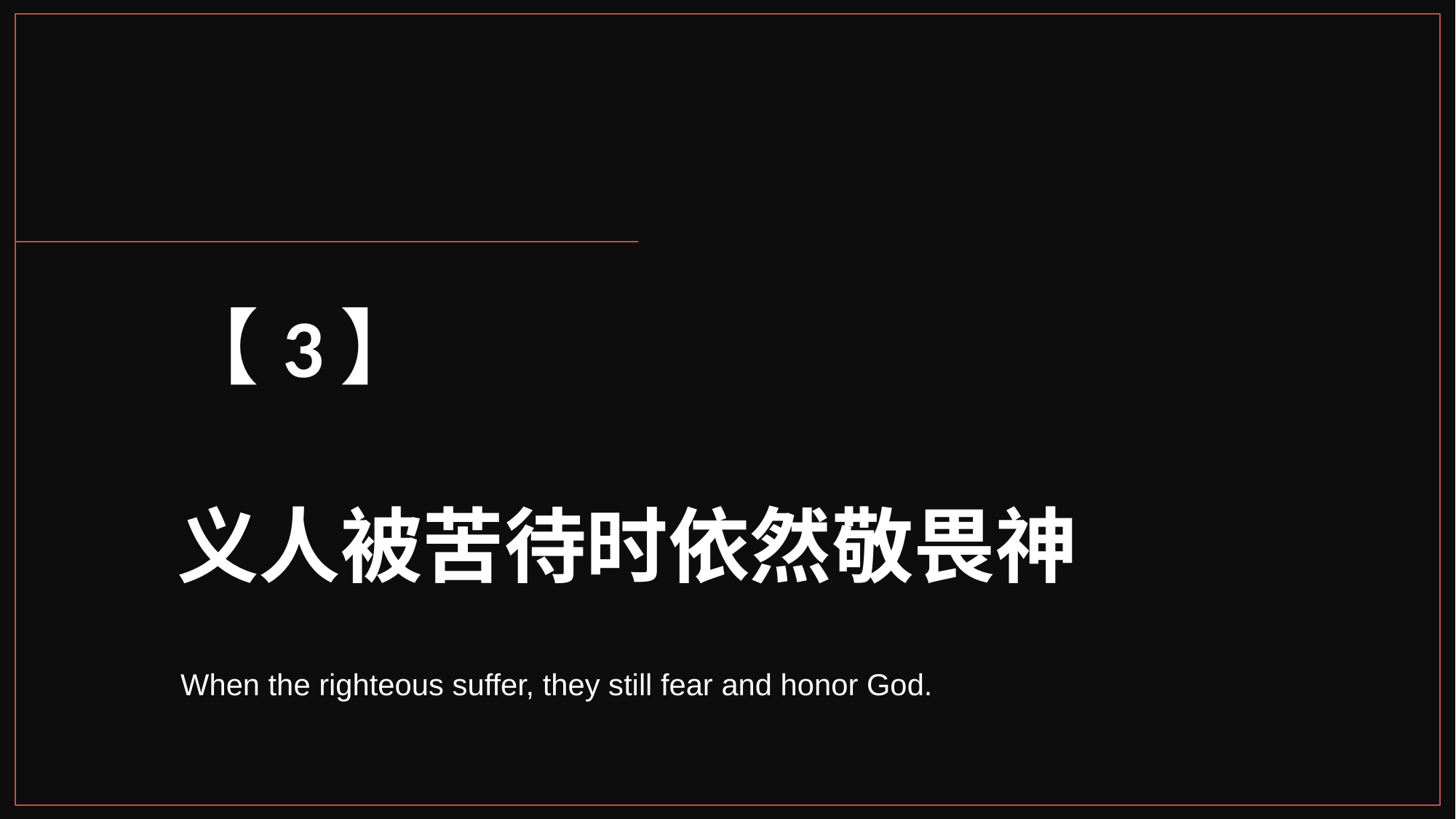

【3】

义人被苦待时依然敬畏神

When the righteous suffer, they still fear and honor God.